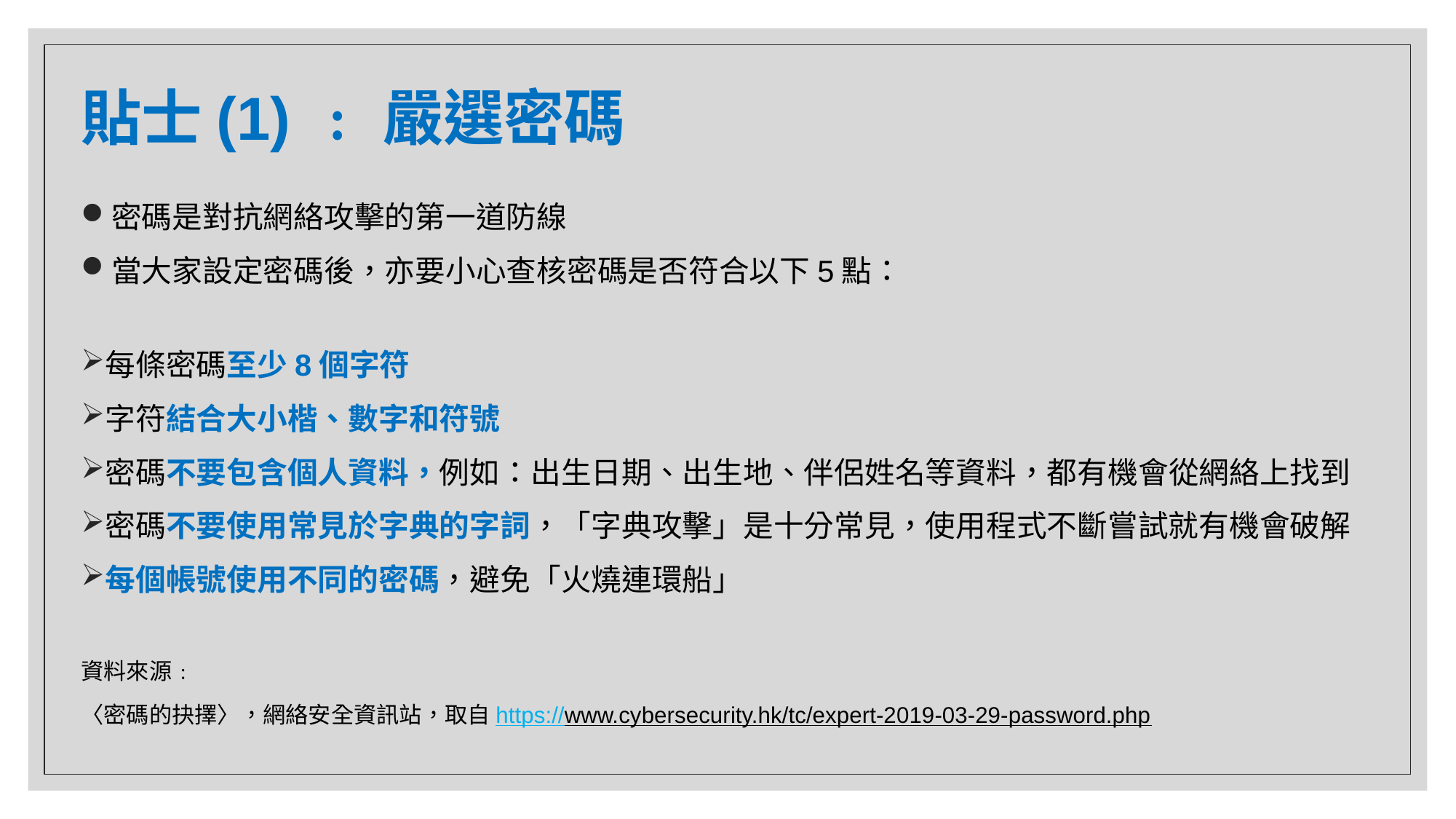

# 貼士(1) ﹕嚴選密碼
密碼是對抗網絡攻擊的第一道防線
當大家設定密碼後，亦要小心查核密碼是否符合以下5點：
每條密碼至少8個字符
字符結合大小楷、數字和符號
密碼不要包含個人資料，例如：出生日期、出生地、伴侶姓名等資料，都有機會從網絡上找到
密碼不要使用常見於字典的字詞，「字典攻擊」是十分常見，使用程式不斷嘗試就有機會破解
每個帳號使用不同的密碼，避免「火燒連環船」

資料來源﹕
〈密碼的抉擇〉，網絡安全資訊站，取自https://www.cybersecurity.hk/tc/expert-2019-03-29-password.php